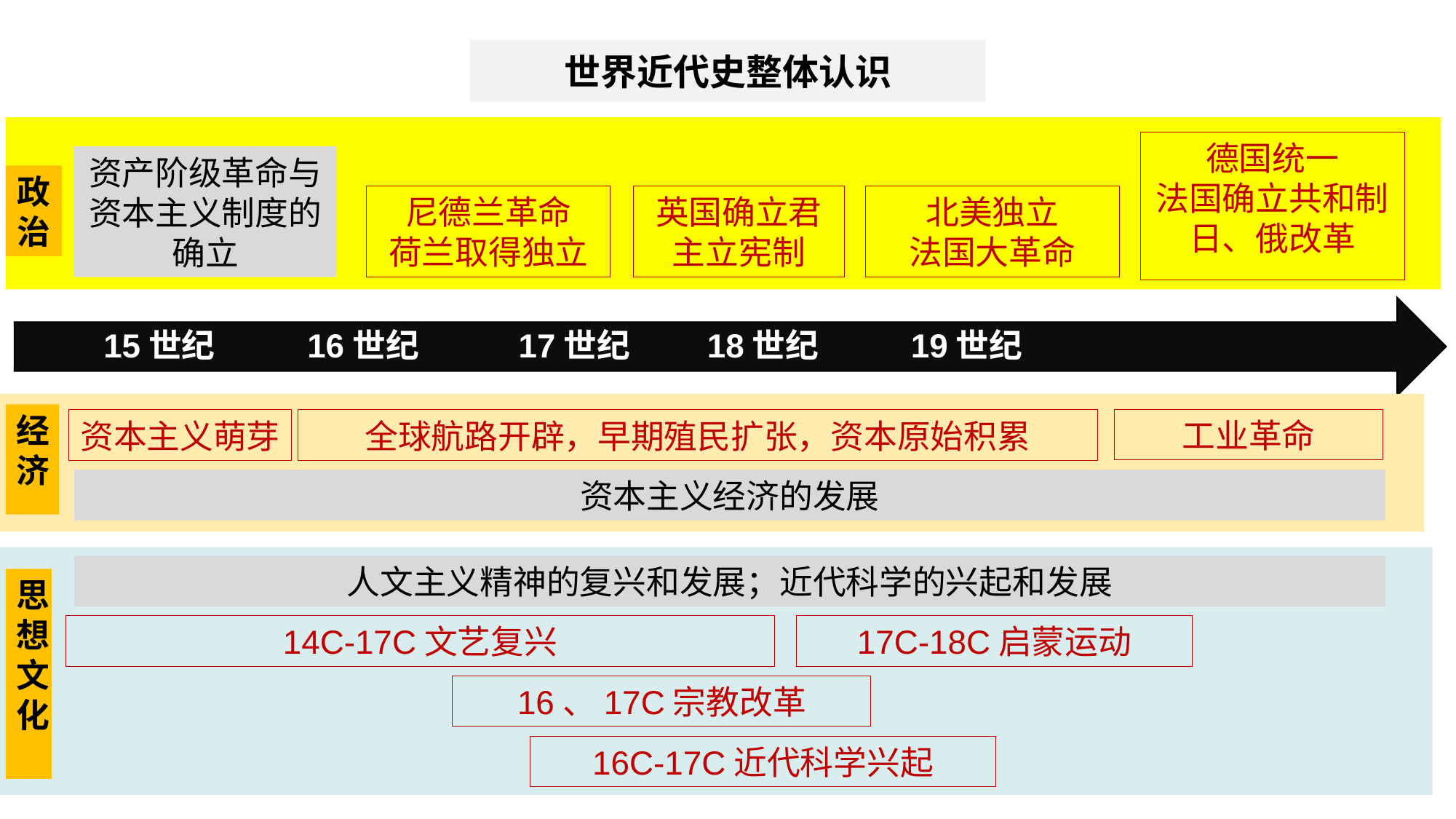

世界近代史整体认识

德国统一
法国确立共和制
日、俄改革

资产阶级革命与资本主义制度的确立
政
治
尼德兰革命
荷兰取得独立
英国确立君主立宪制
北美独立
法国大革命

15世纪           16世纪            17世纪         18世纪           19世纪

经
济
工业革命
资本主义萌芽
全球航路开辟，早期殖民扩张，资本原始积累
资本主义经济的发展

人文主义精神的复兴和发展；近代科学的兴起和发展
思想文化
14C-17C文艺复兴
17C-18C启蒙运动
16、17C宗教改革
16C-17C近代科学兴起